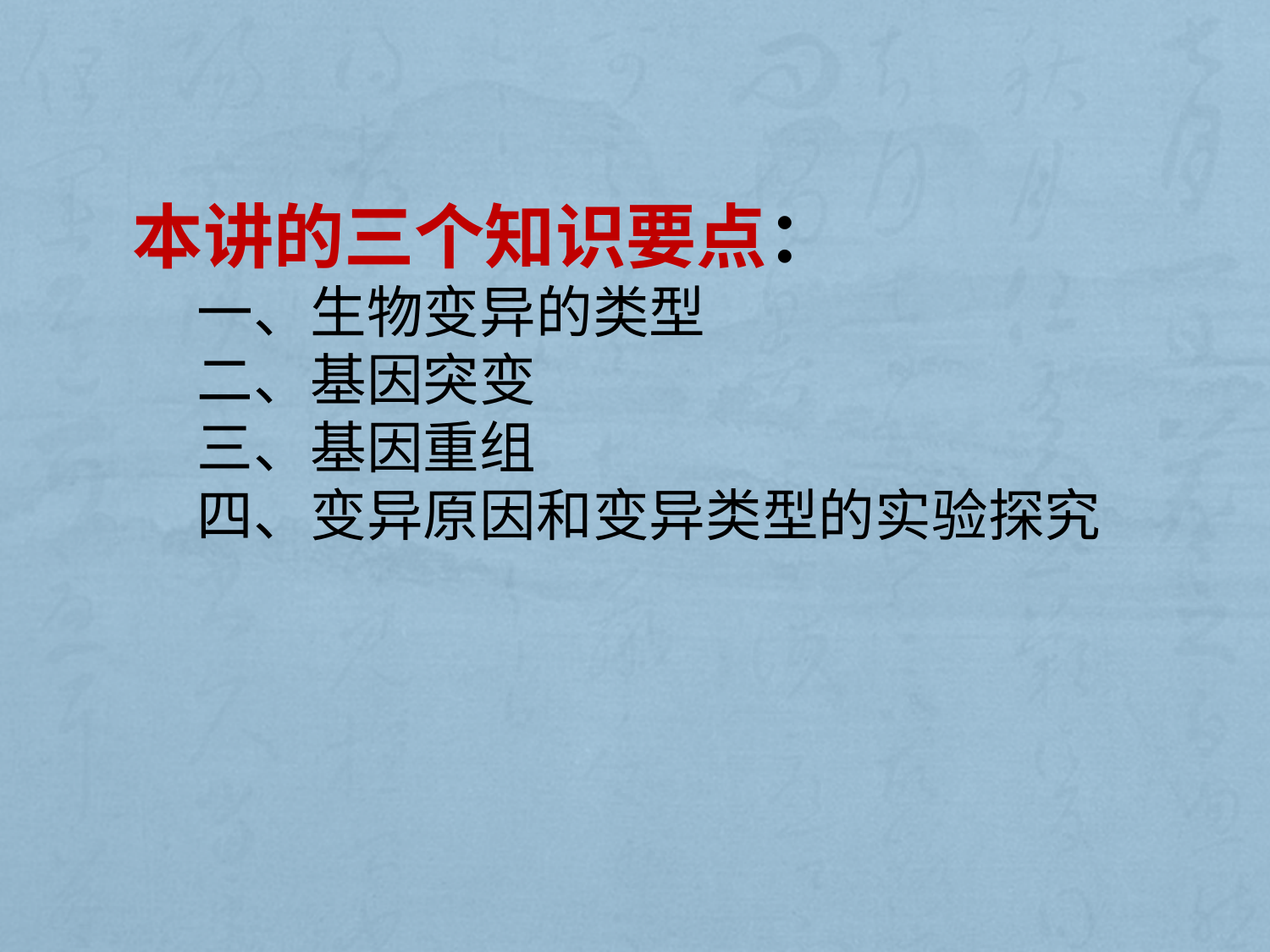

本讲的三个知识要点：
    一、生物变异的类型
    二、基因突变
    三、基因重组
    四、变异原因和变异类型的实验探究